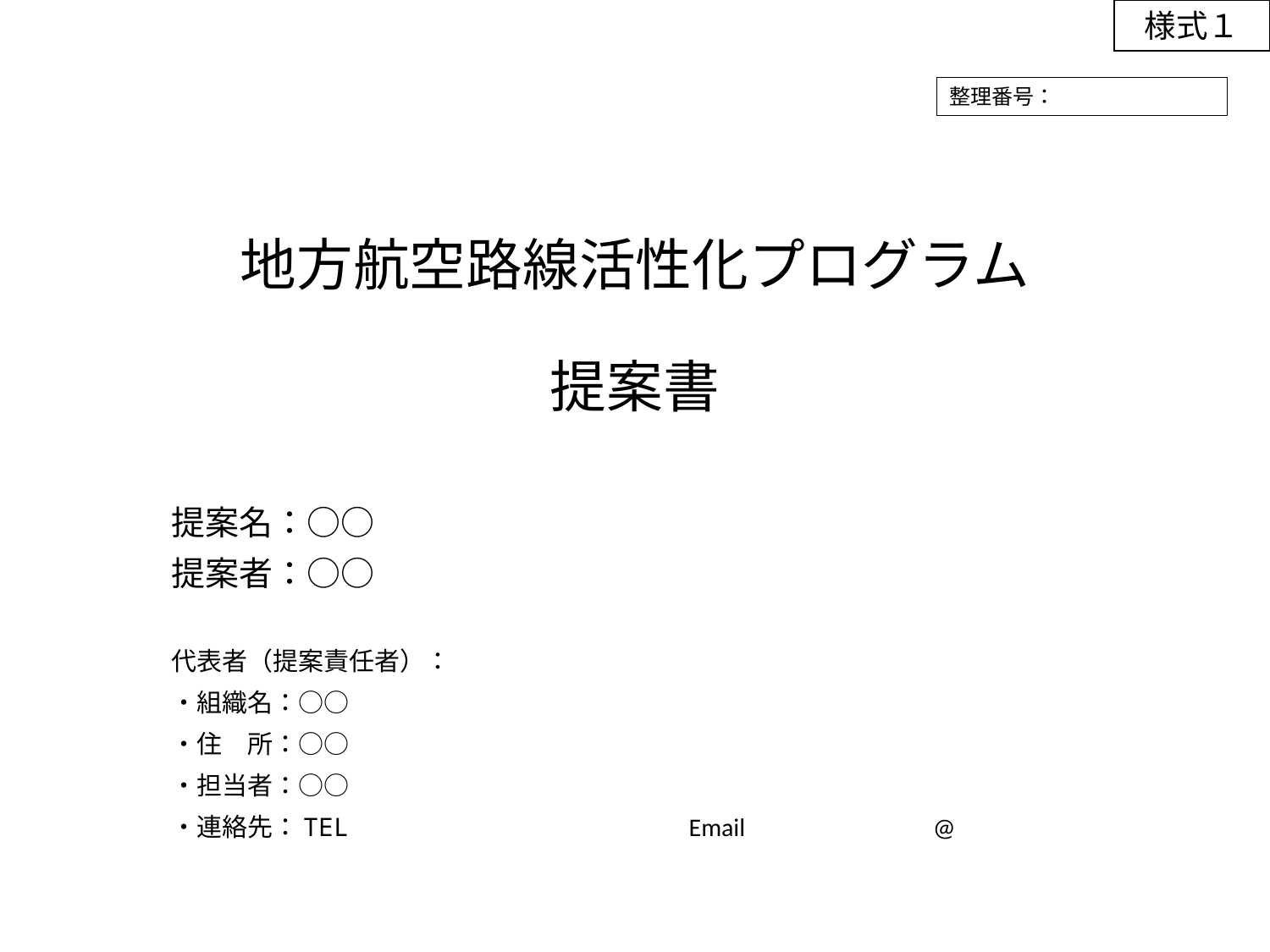

様式１
整理番号：
# 地方航空路線活性化プログラム 提案書
提案名：○○
提案者：○○

代表者（提案責任者）：
・組織名：○○
・住　所：○○
・担当者：○○
・連絡先：TEL　　　　　　　　　　　　　Email　　　　　　　@